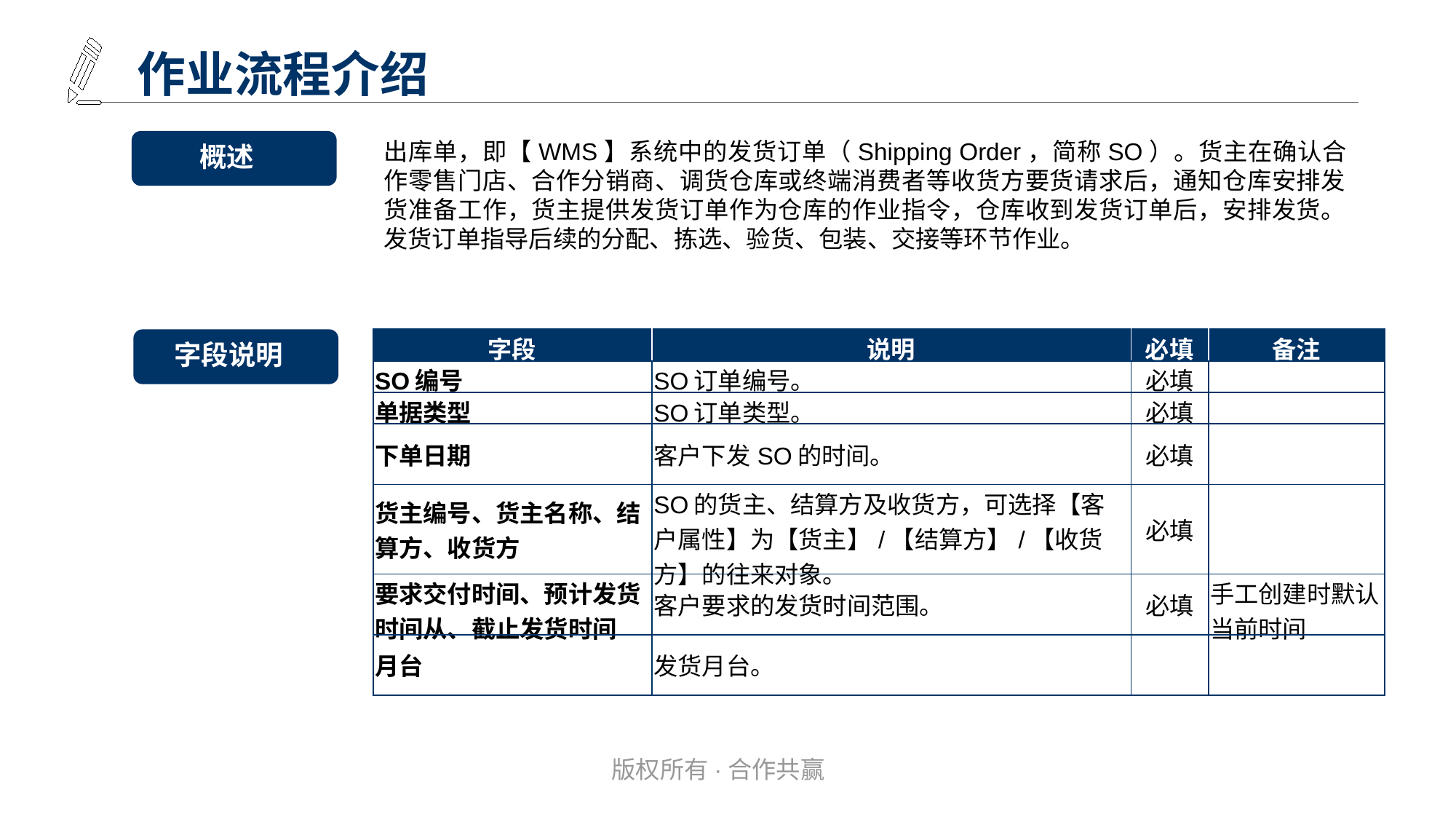

作业流程介绍

概述
出库单，即【WMS】系统中的发货订单（Shipping Order，简称SO）。货主在确认合作零售门店、合作分销商、调货仓库或终端消费者等收货方要货请求后，通知仓库安排发货准备工作，货主提供发货订单作为仓库的作业指令，仓库收到发货订单后，安排发货。发货订单指导后续的分配、拣选、验货、包装、交接等环节作业。

字段说明
| 字段 | 说明 | 必填 | 备注 |
| --- | --- | --- | --- |
| SO编号 | SO订单编号。 | 必填 |  |
| 单据类型 | SO订单类型。 | 必填 |  |
| 下单日期 | 客户下发SO的时间。 | 必填 |  |
| 货主编号、货主名称、结算方、收货方 | SO的货主、结算方及收货方，可选择【客户属性】为【货主】/【结算方】/【收货方】的往来对象。 | 必填 |  |
| 要求交付时间、预计发货时间从、截止发货时间 | 客户要求的发货时间范围。 | 必填 | 手工创建时默认当前时间 |
| 月台 | 发货月台。 |  |  |